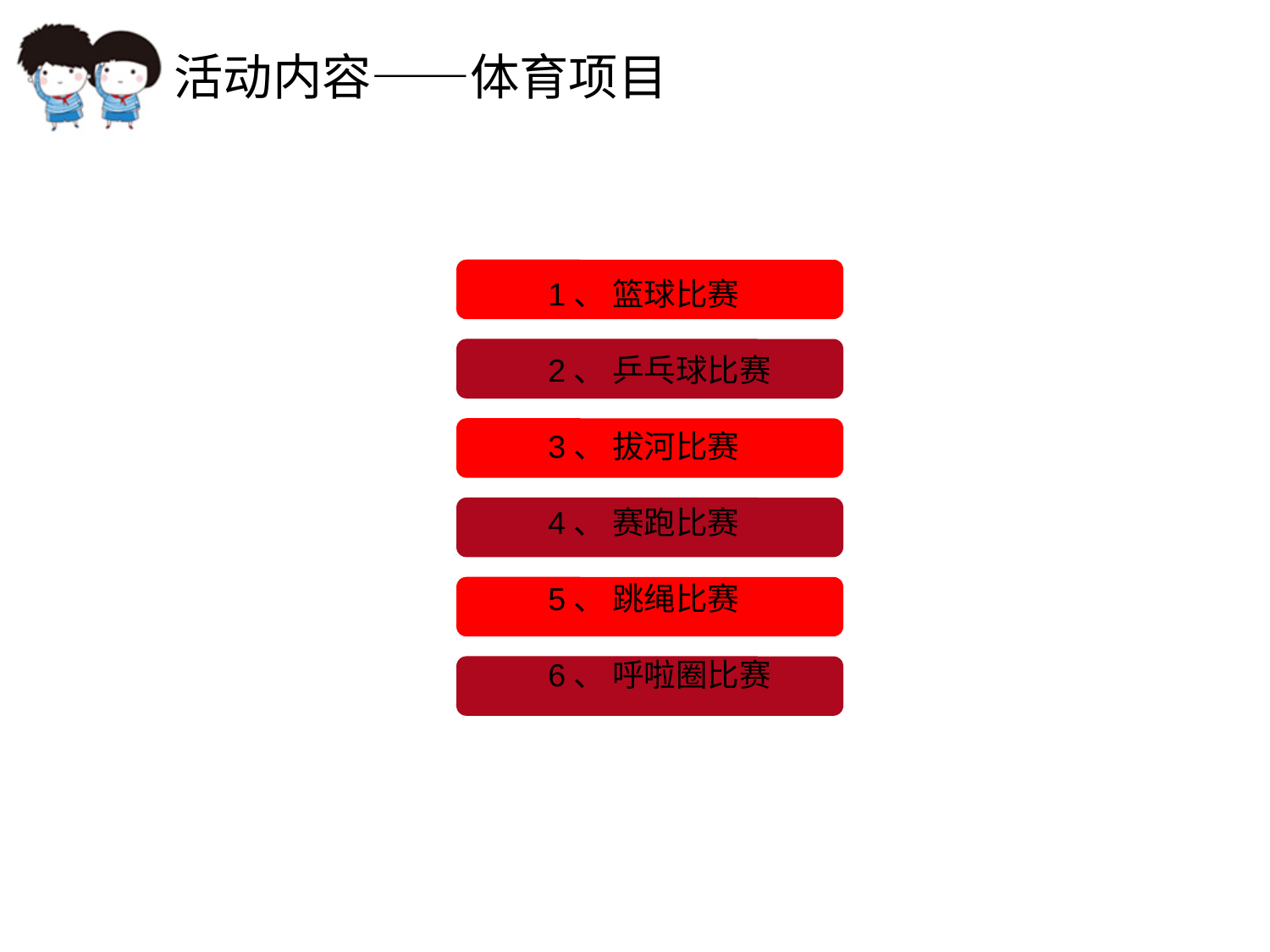

活动内容——体育项目

1、 篮球比赛

2、 乒乓球比赛

3、 拔河比赛

4、 赛跑比赛

5、 跳绳比赛

6、 呼啦圈比赛

点击添加文本

点击添加文本

点击添加文本

点击添加文本